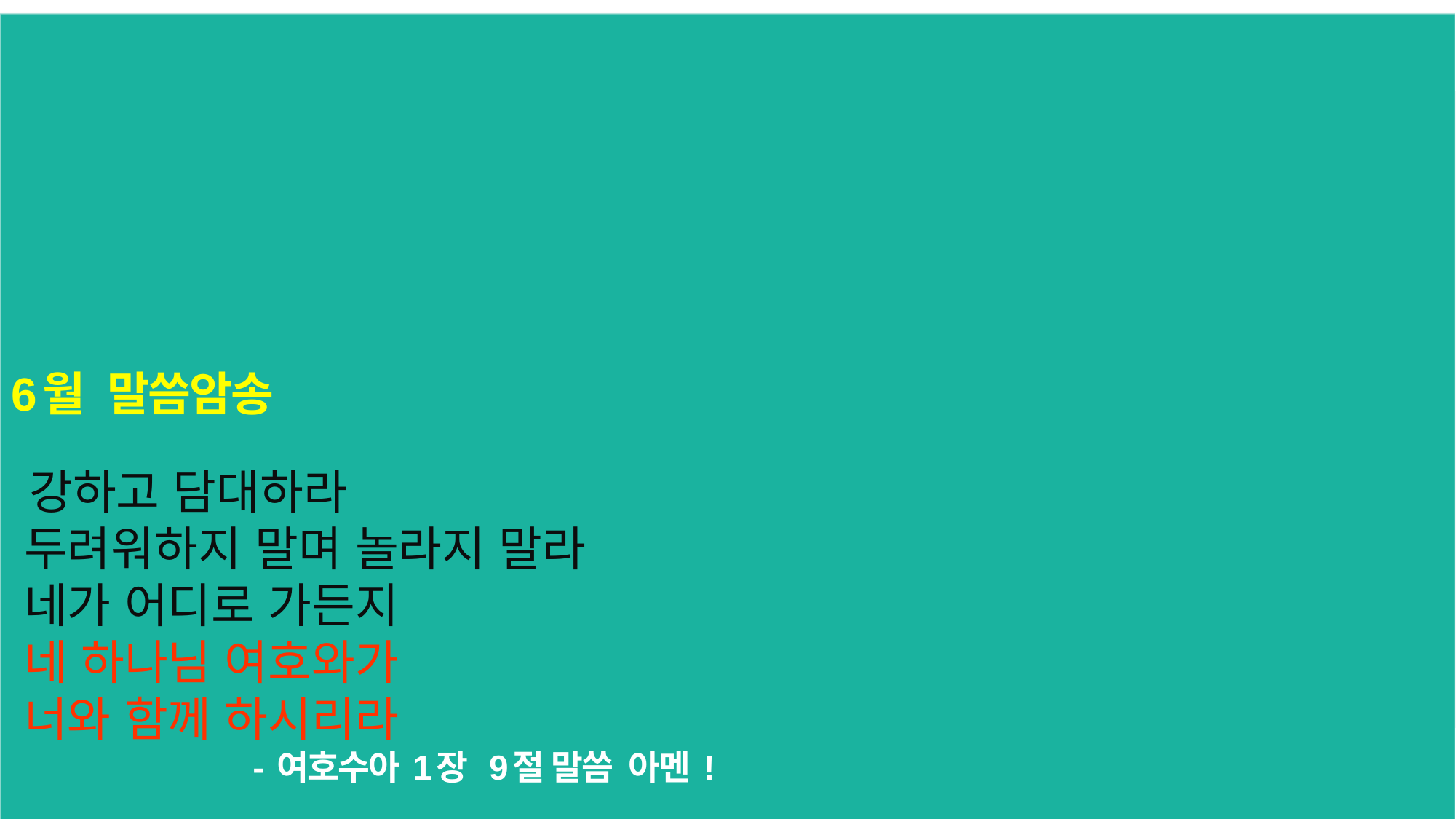

# 6월  말씀암송 강하고 담대하라 두려워하지 말며 놀라지 말라 네가 어디로 가든지 네 하나님 여호와가 너와 함께 하시리라 - 여호수아 1장  9절 말씀  아멘 !